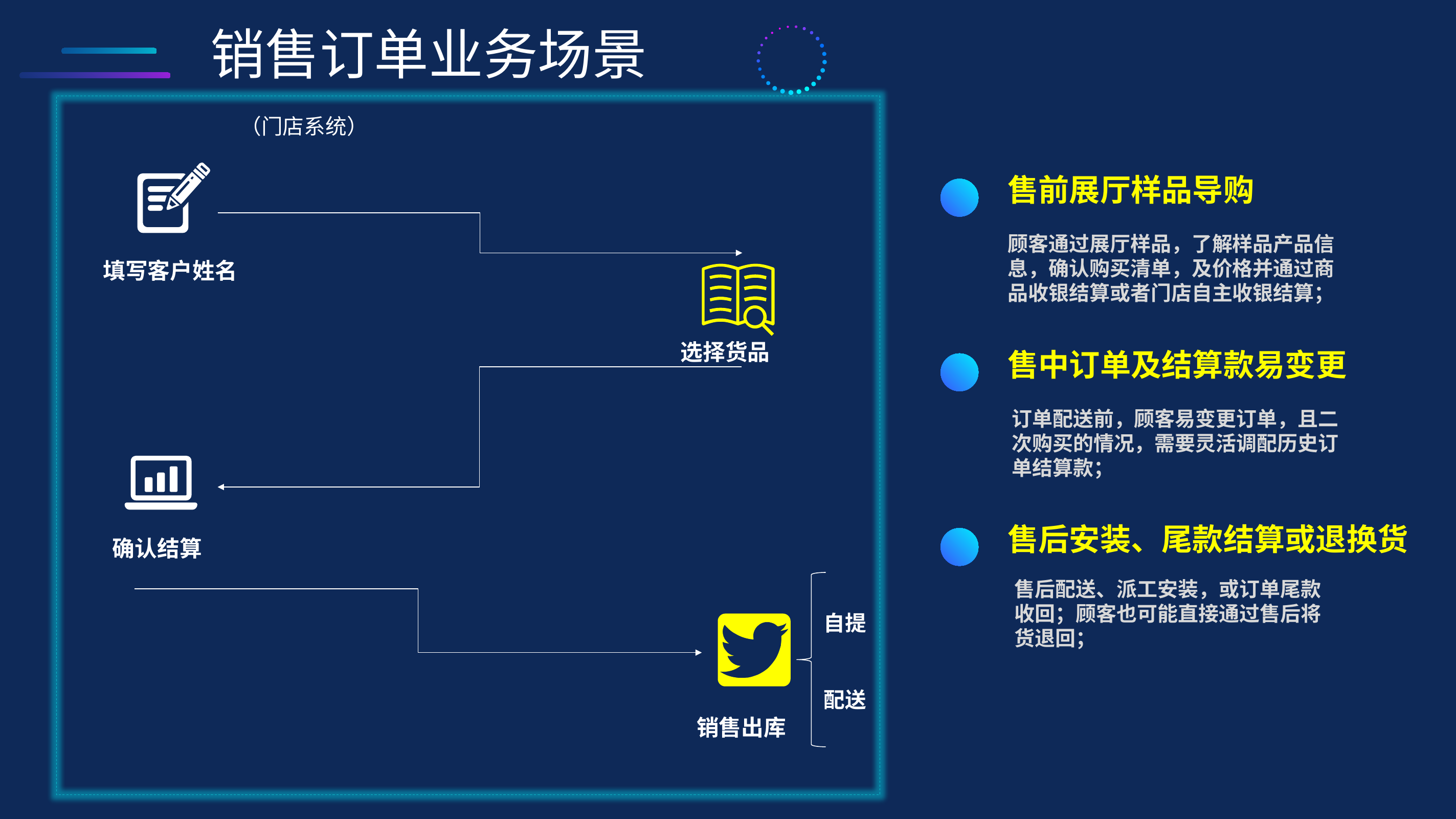

销售订单业务场景

填写客户姓名
  选择货品
确认结算
销售出库
（门店系统）

售前展厅样品导购

顾客通过展厅样品，了解样品产品信息，确认购买清单，及价格并通过商品收银结算或者门店自主收银结算；
售中订单及结算款易变更

订单配送前，顾客易变更订单，且二次购买的情况，需要灵活调配历史订单结算款；
售后安装、尾款结算或退换货

售后配送、派工安装，或订单尾款收回；顾客也可能直接通过售后将货退回；

自提

配送